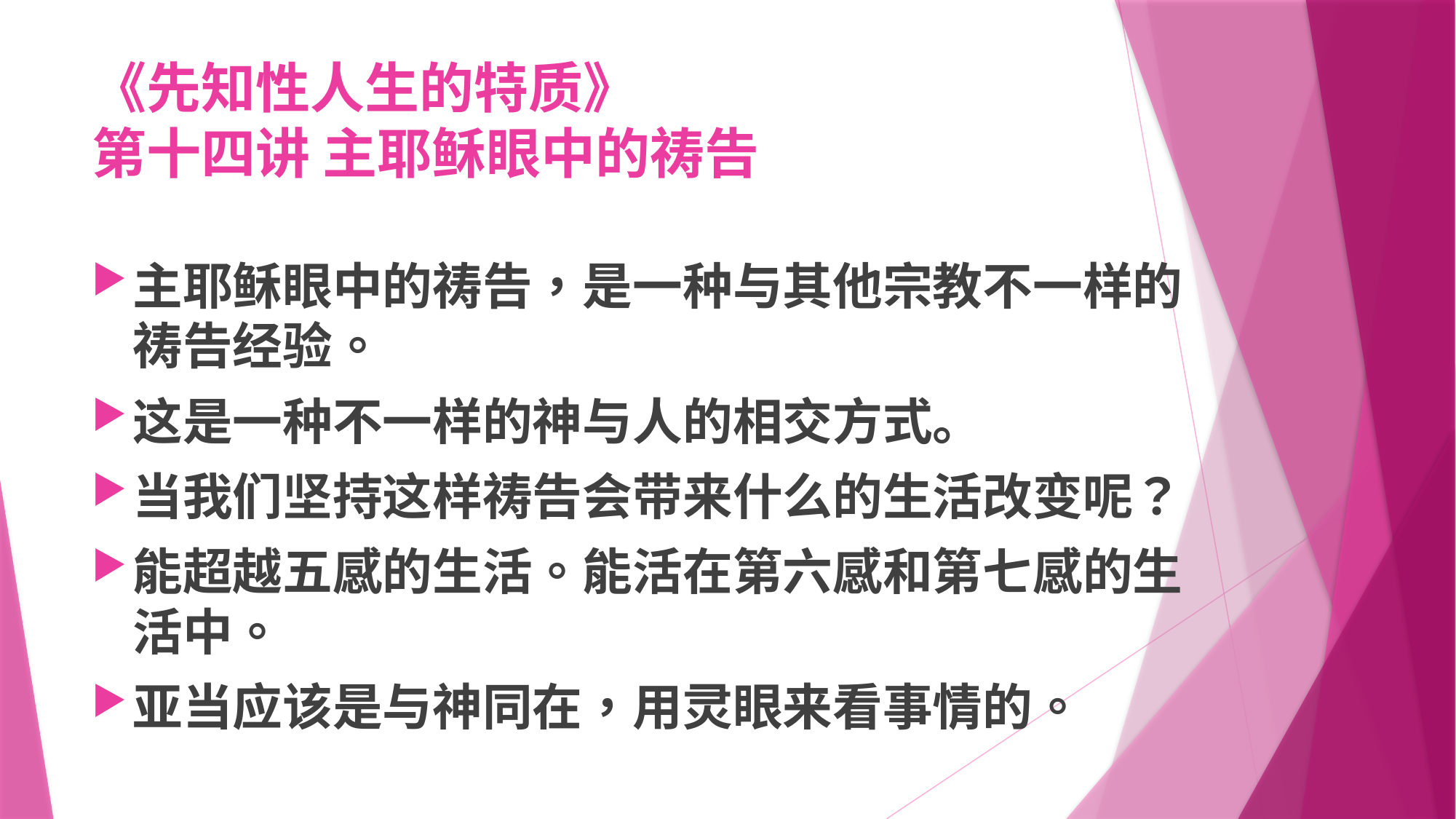

# 《先知性人生的特质》 第十四讲 主耶稣眼中的祷告
主耶稣眼中的祷告，是一种与其他宗教不一样的祷告经验。
这是一种不一样的神与人的相交方式。
当我们坚持这样祷告会带来什么的生活改变呢？
能超越五感的生活。能活在第六感和第七感的生活中。
亚当应该是与神同在，用灵眼来看事情的。